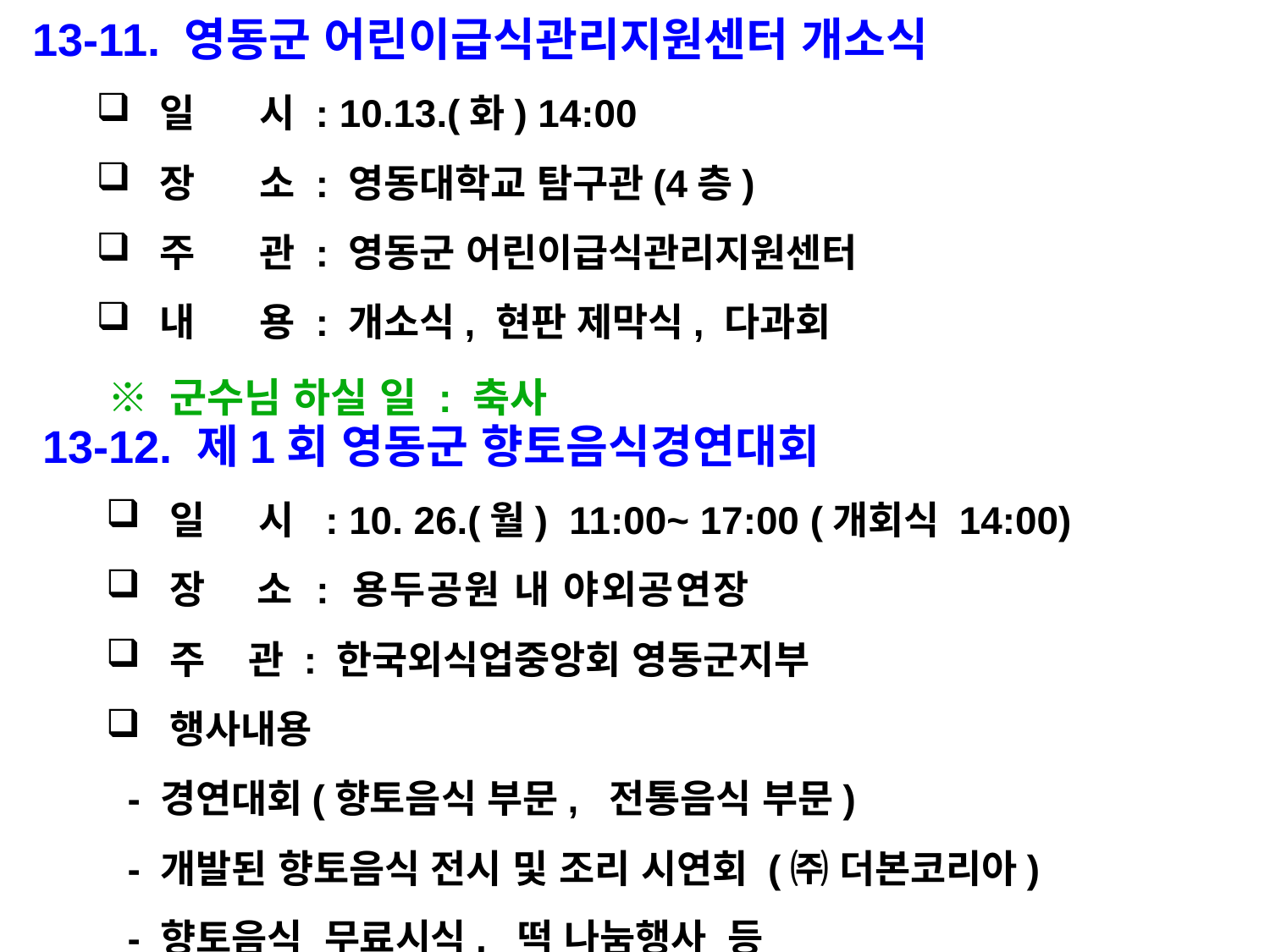

13-11. 영동군 어린이급식관리지원센터 개소식
일      시 : 10.13.(화) 14:00
장      소 : 영동대학교 탐구관(4층)
주      관 : 영동군 어린이급식관리지원센터
내      용 : 개소식, 현판 제막식, 다과회
 ※ 군수님 하실 일 : 축사

13-12. 제1회 영동군 향토음식경연대회
일     시  : 10. 26.(월)  11:00~ 17:00 (개회식 14:00)
장    소 : 용두공원 내 야외공연장
주    관 : 한국외식업중앙회 영동군지부
행사내용
  - 경연대회(향토음식 부문,  전통음식 부문)
  - 개발된 향토음식 전시 및 조리 시연회 (㈜ 더본코리아)
  - 향토음식  무료시식,  떡 나눔행사  등